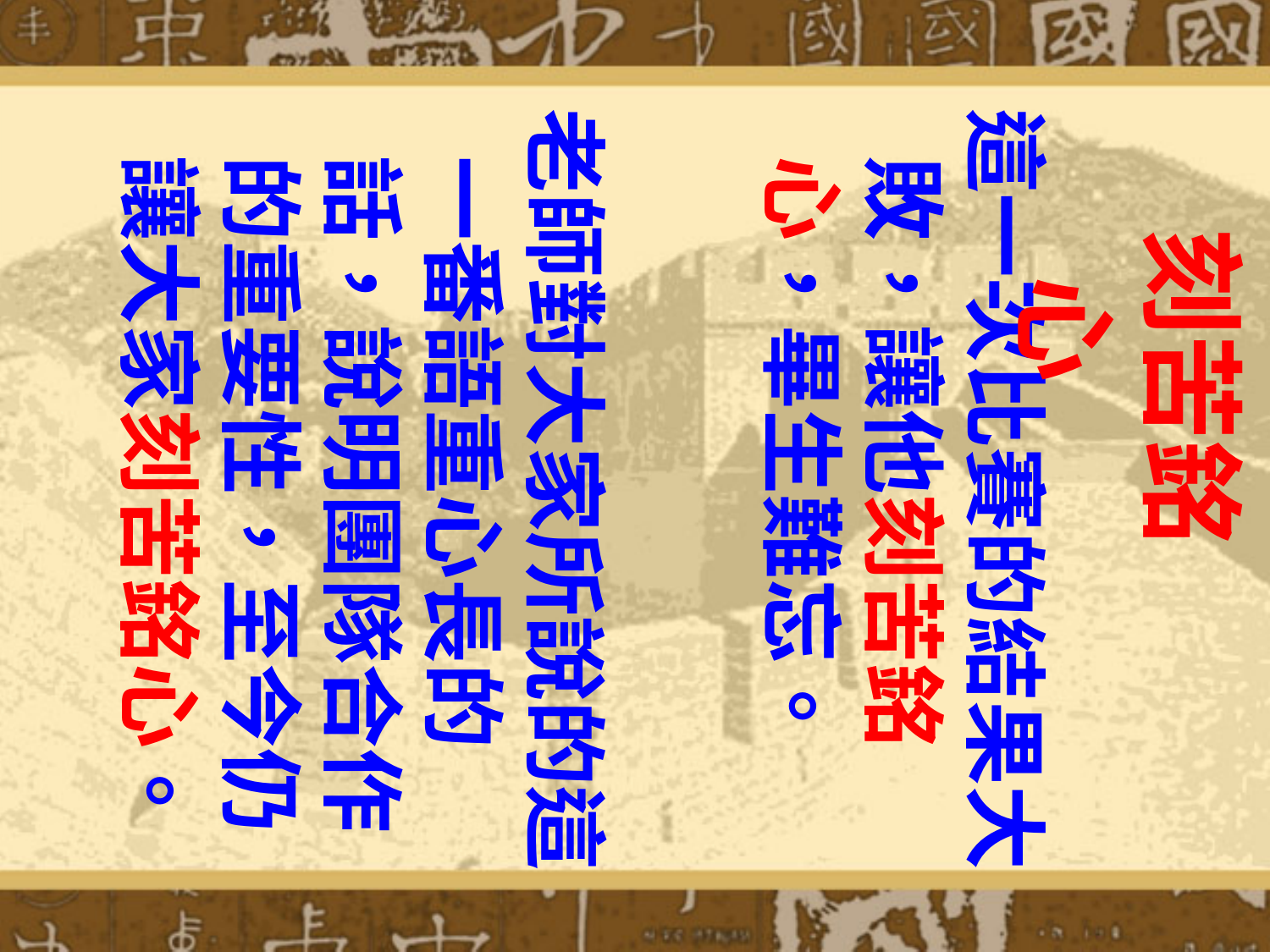

老師對大家所說的這一番語重心長的話，說明團隊合作的重要性，至今仍讓大家刻苦銘心。
這一次比賽的結果大敗，讓他刻苦銘心，畢生難忘。
刻苦銘心